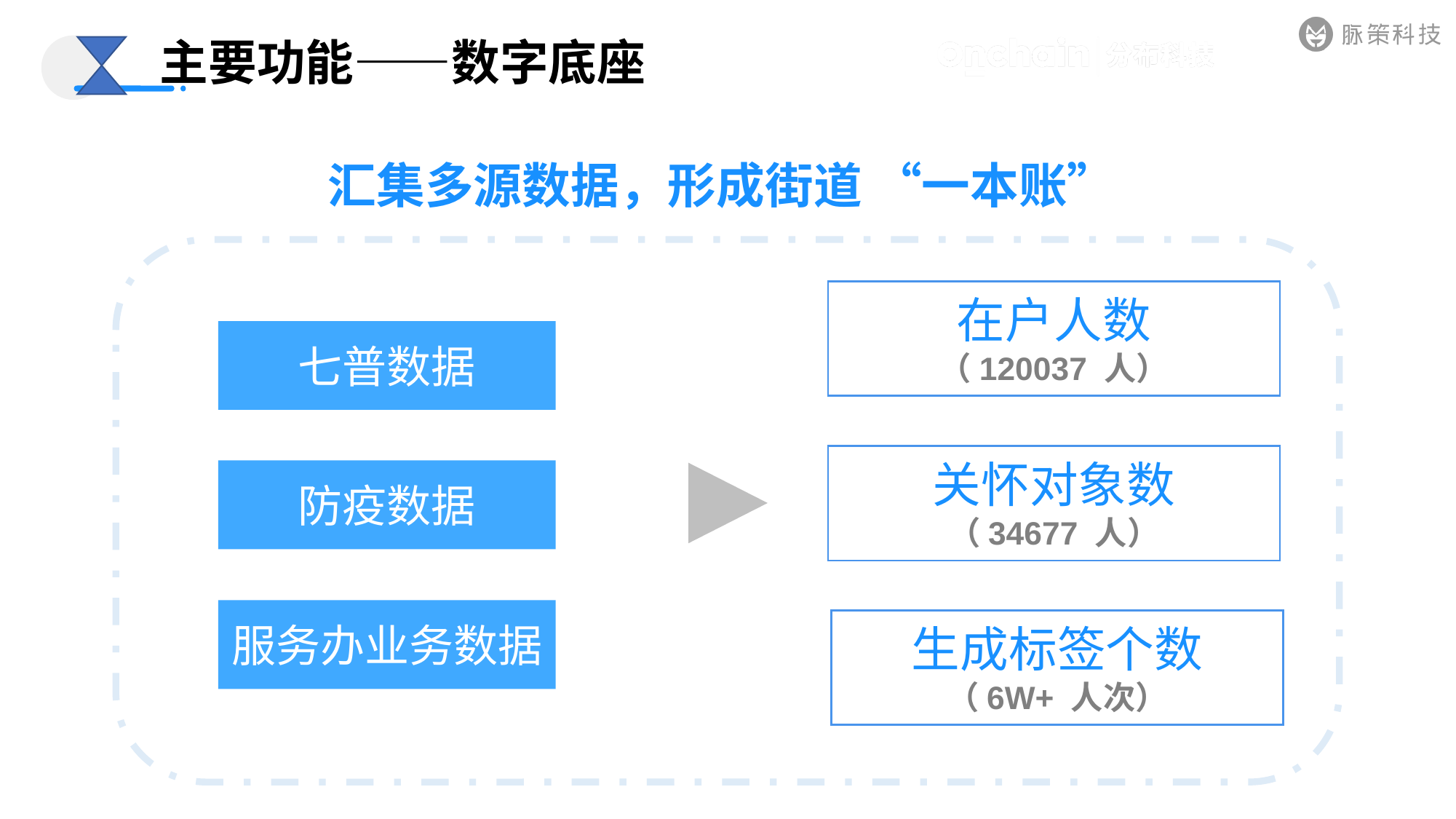

主要功能——数字底座

汇集多源数据，形成街道 “一本账”

在户人数
（120037 人）
七普数据

关怀对象数
（34677 人）
防疫数据

服务办业务数据

生成标签个数
（6W+ 人次）